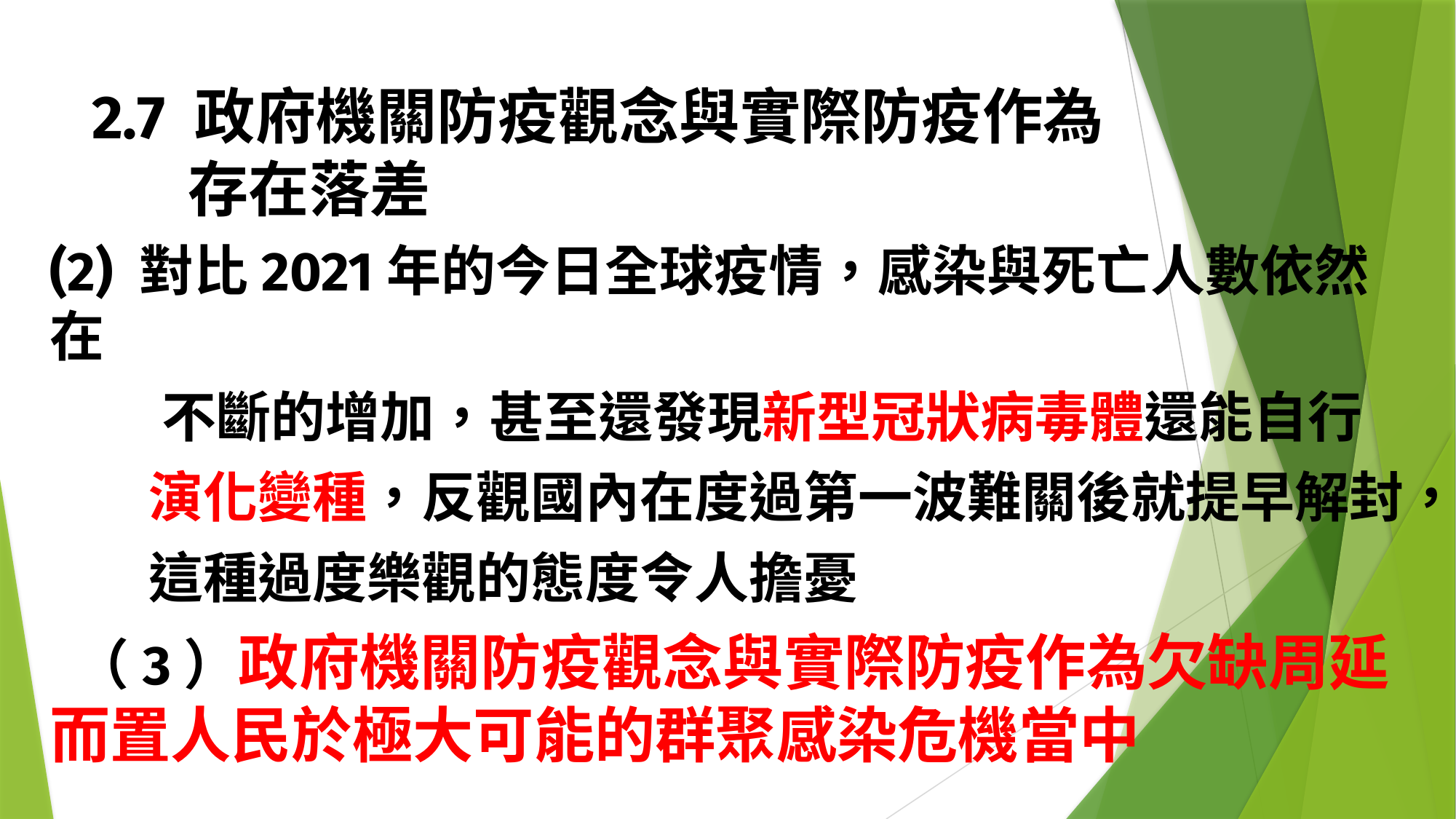

# 2.7 政府機關防疫觀念與實際防疫作為 存在落差
(2) 對比2021年的今日全球疫情，感染與死亡人數依然在
        不斷的增加，甚至還發現新型冠狀病毒體還能自行
       演化變種，反觀國內在度過第一波難關後就提早解封，
       這種過度樂觀的態度令人擔憂
 （3）政府機關防疫觀念與實際防疫作為欠缺周延而置人民於極大可能的群聚感染危機當中